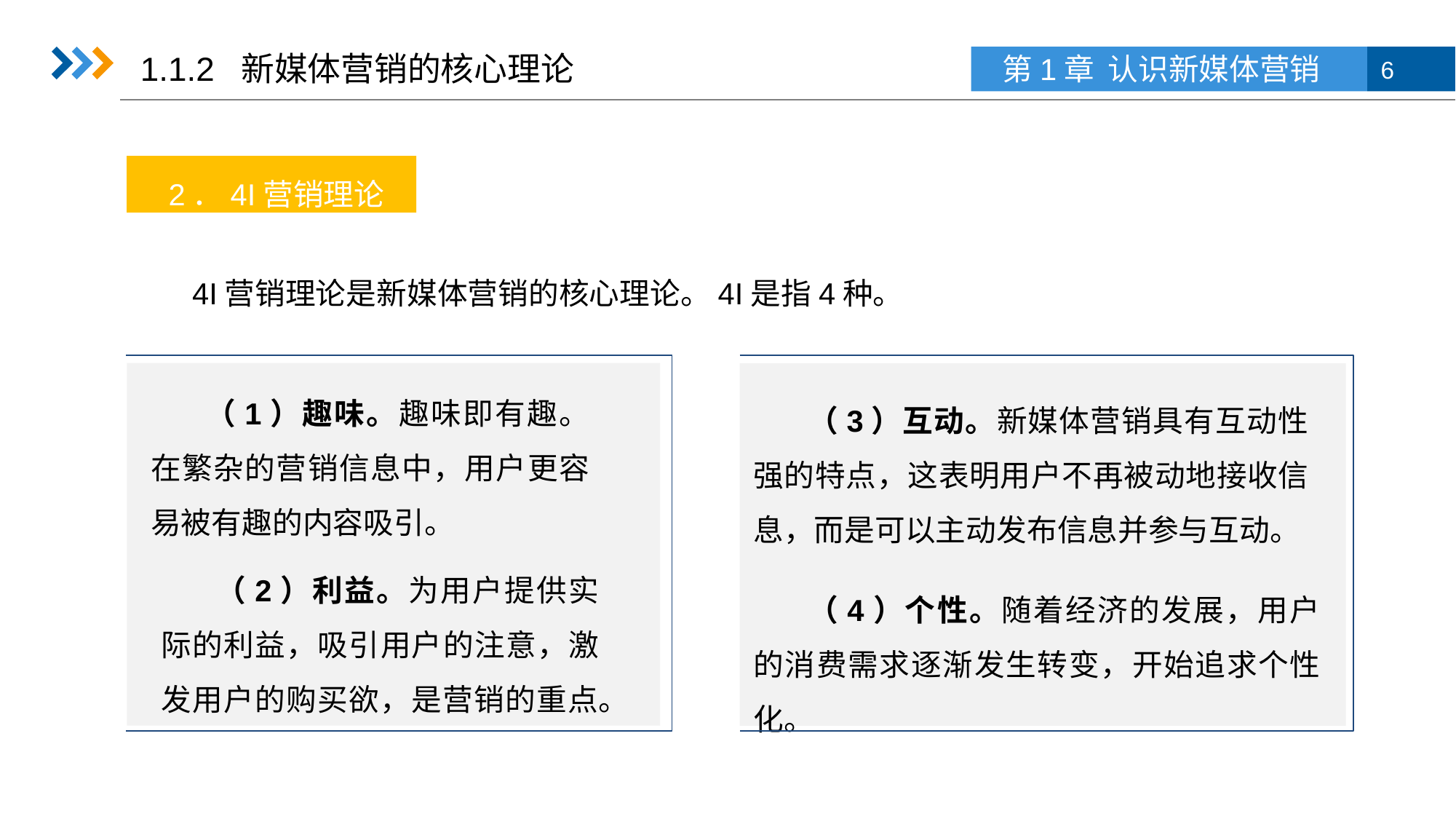

1.1.2  新媒体营销的核心理论
2．4I营销理论
4I营销理论是新媒体营销的核心理论。4I是指4种。

（1）趣味。趣味即有趣。在繁杂的营销信息中，用户更容易被有趣的内容吸引。
（3）互动。新媒体营销具有互动性强的特点，这表明用户不再被动地接收信息，而是可以主动发布信息并参与互动。
（2）利益。为用户提供实际的利益，吸引用户的注意，激发用户的购买欲，是营销的重点。
（4）个性。随着经济的发展，用户的消费需求逐渐发生转变，开始追求个性化。